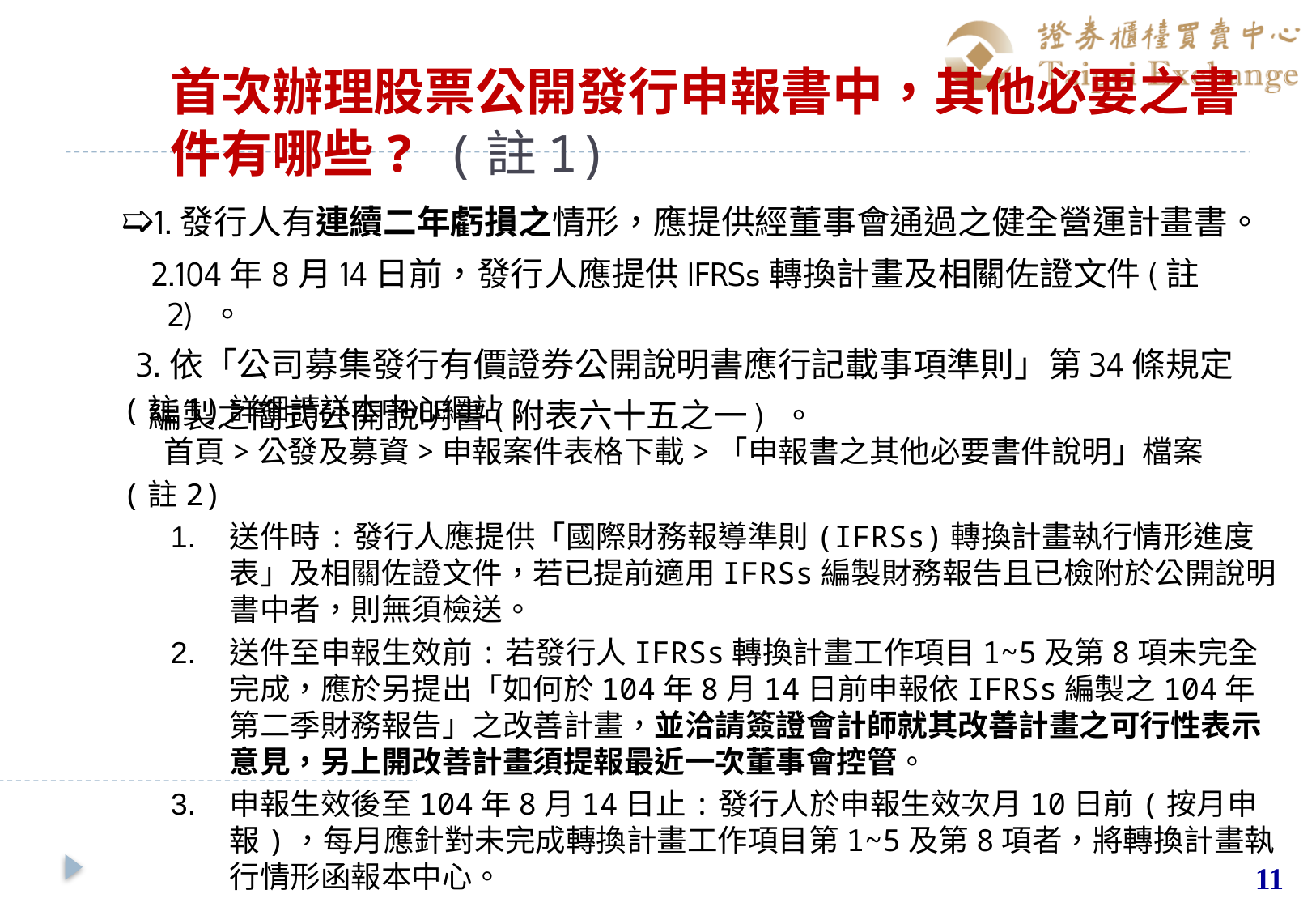

# 首次辦理股票公開發行申報書中，其他必要之書件有哪些? (註1)
➯1.發行人有連續二年虧損之情形，應提供經董事會通過之健全營運計畫書。
  2.104年8月14日前，發行人應提供IFRSs轉換計畫及相關佐證文件(註2) 。
    3.依「公司募集發行有價證券公開說明書應行記載事項準則」第34條規定
      編製之簡式公開說明書(附表六十五之一) 。

(註1)詳細請詳本中心網站：
     首頁>公發及募資>申報案件表格下載>「申報書之其他必要書件說明」檔案
(註2)
送件時:發行人應提供「國際財務報導準則(IFRSs)轉換計畫執行情形進度表」及相關佐證文件，若已提前適用IFRSs編製財務報告且已檢附於公開說明書中者，則無須檢送。
送件至申報生效前:若發行人IFRSs轉換計畫工作項目1~5及第8項未完全完成，應於另提出「如何於104年8月14日前申報依IFRSs編製之104年第二季財務報告」之改善計畫，並洽請簽證會計師就其改善計畫之可行性表示意見，另上開改善計畫須提報最近一次董事會控管。
申報生效後至104年8月14日止:發行人於申報生效次月10日前(按月申報)，每月應針對未完成轉換計畫工作項目第1~5及第8項者，將轉換計畫執行情形函報本中心。
11